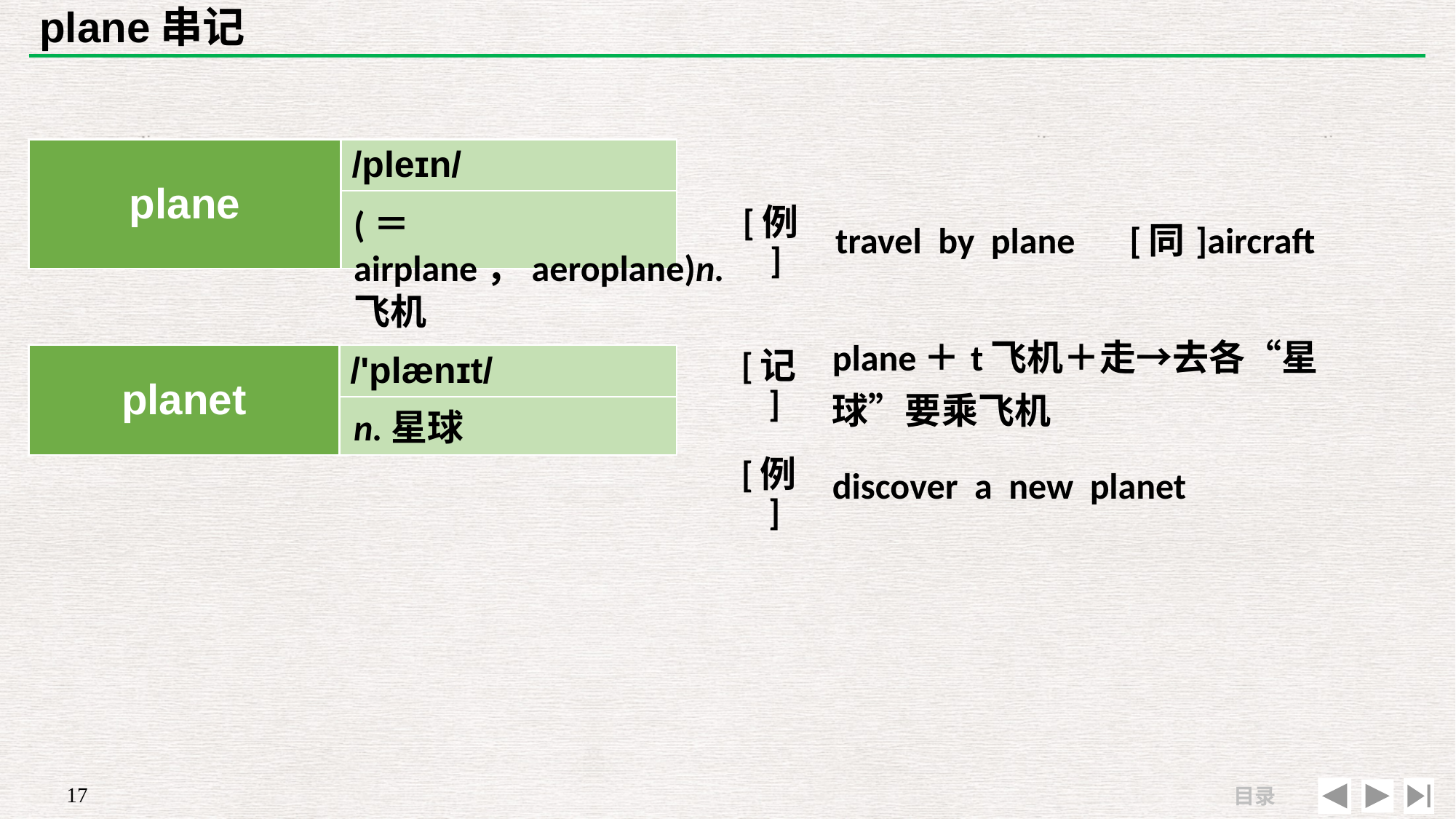

# plane串记

| plane | /pleɪn/ |
| --- | --- |
|  |  |
|  |  |
| --- | --- |
| [例] | travel by plane　[同]aircraft |
(＝airplane，aeroplane)n.飞机
| [记] | plane＋t飞机＋走→去各“星球”要乘飞机 |
| --- | --- |
| [例] | discover a new planet |
| planet | /'plænɪt/ |
| --- | --- |
|  |  |
n.星球